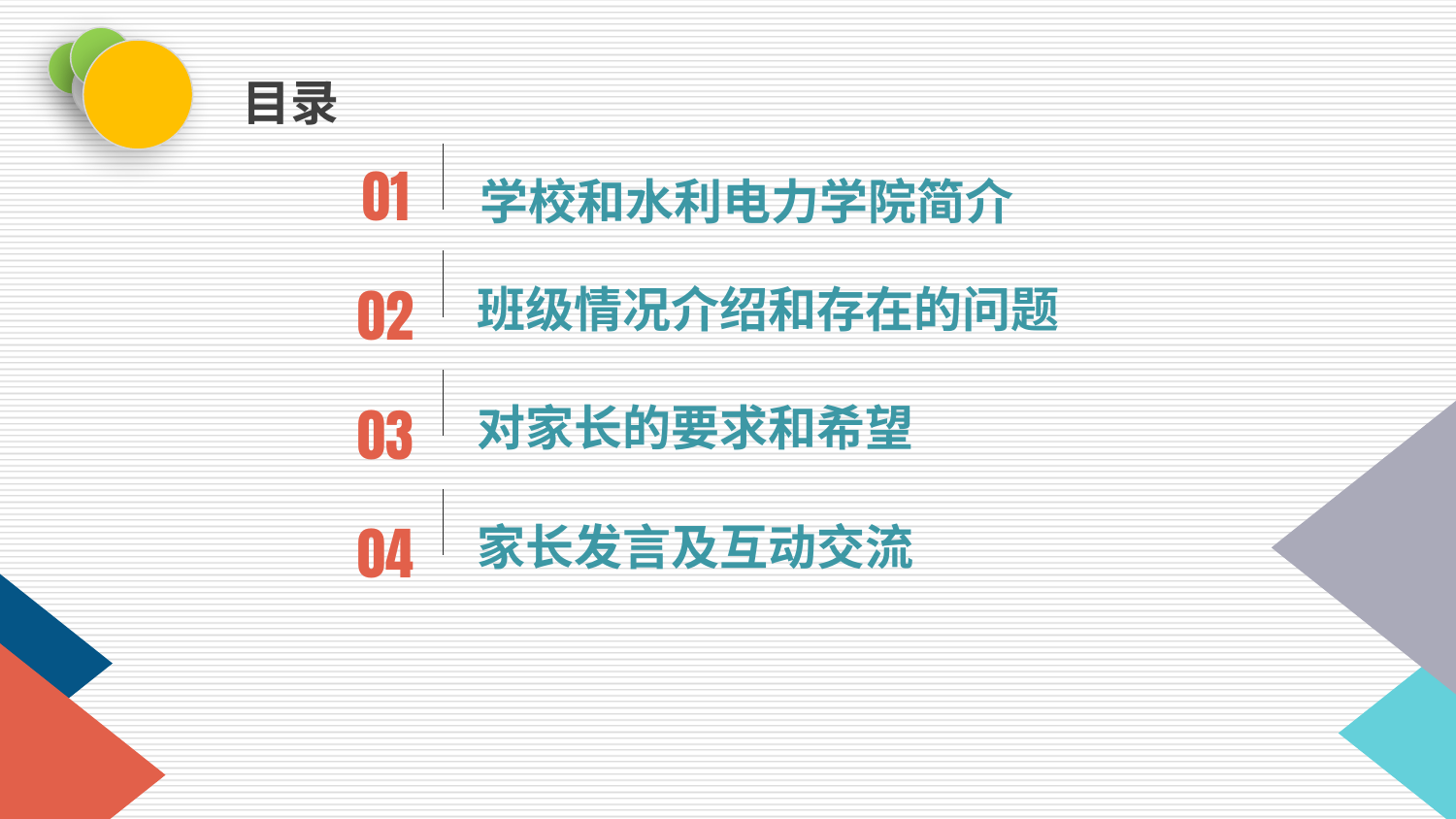

目录
01
学校和水利电力学院简介
班级情况介绍和存在的问题
02
03
对家长的要求和希望

家长发言及互动交流
04